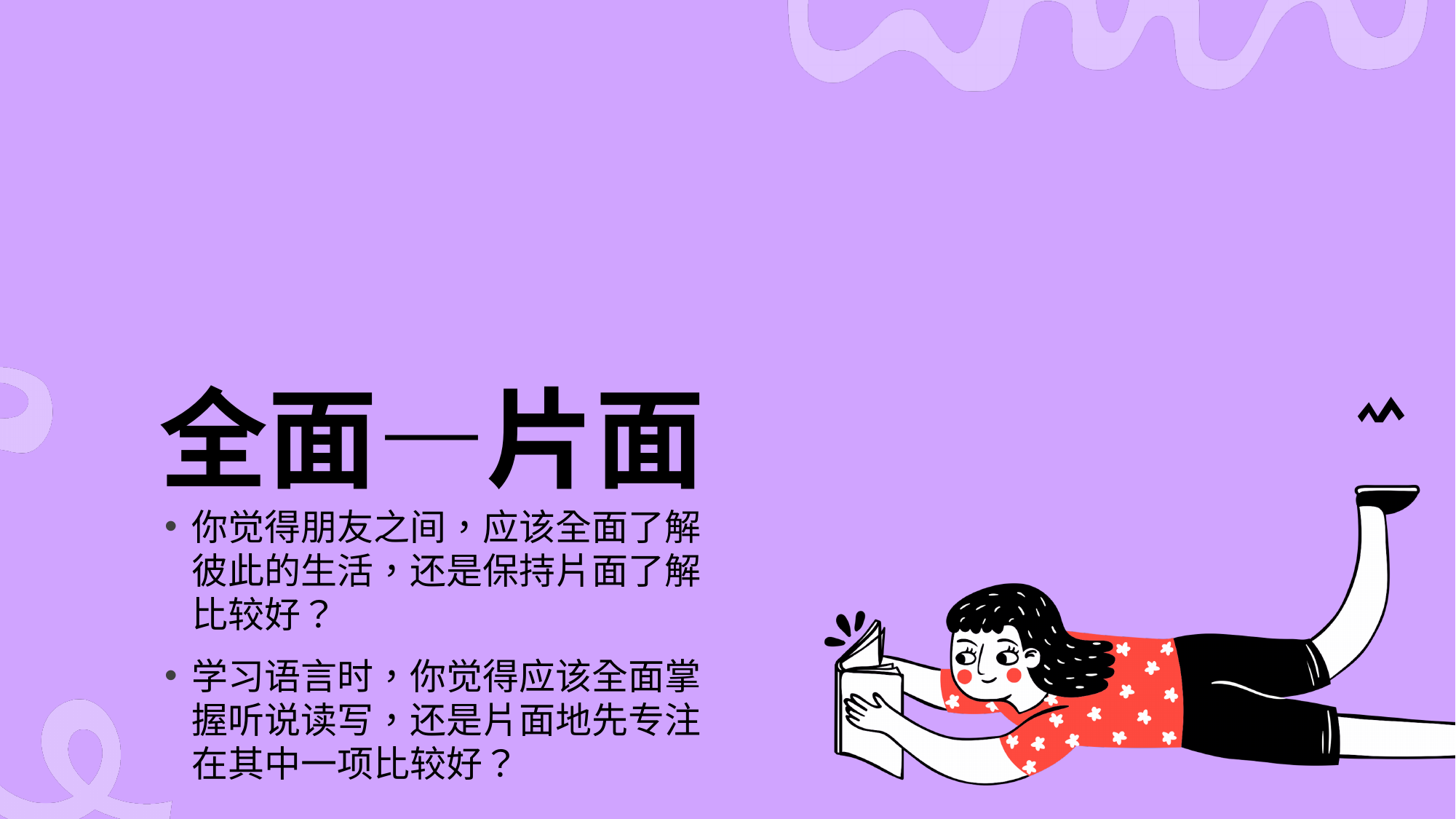

# 全面—片面
你觉得朋友之间，应该全面了解彼此的生活，还是保持片面了解比较好？
学习语言时，你觉得应该全面掌握听说读写，还是片面地先专注在其中一项比较好？